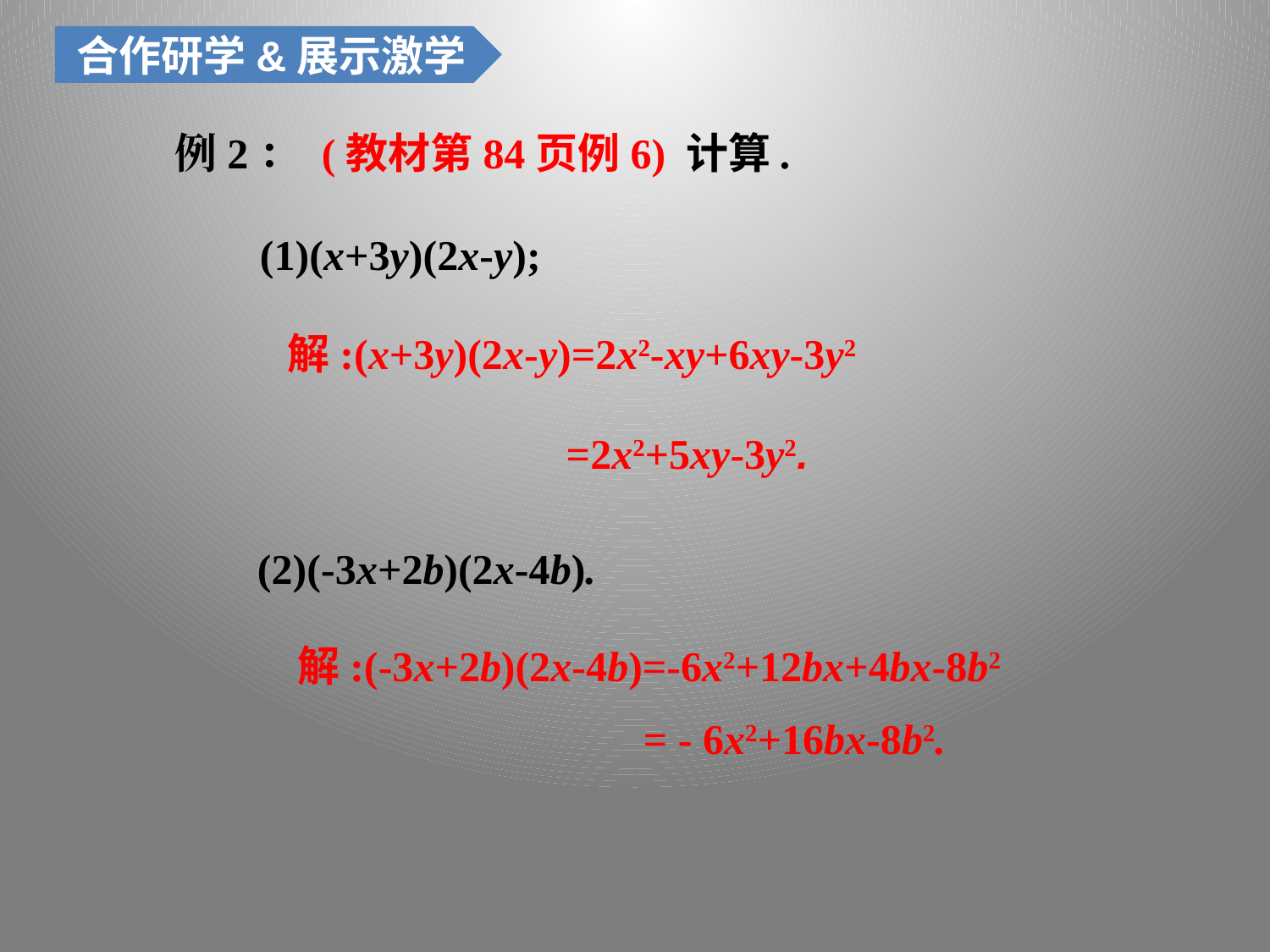

合作研学&展示激学
 　例2： (教材第84页例6) 计算.
              (1)(x+3y)(2x-y);
解:(x+3y)(2x-y)=2x2-xy+6xy-3y2
 =2x2+5xy-3y2.
(2)(-3x+2b)(2x-4b).
解:(-3x+2b)(2x-4b)=-6x2+12bx+4bx-8b2
= - 6x2+16bx-8b2.